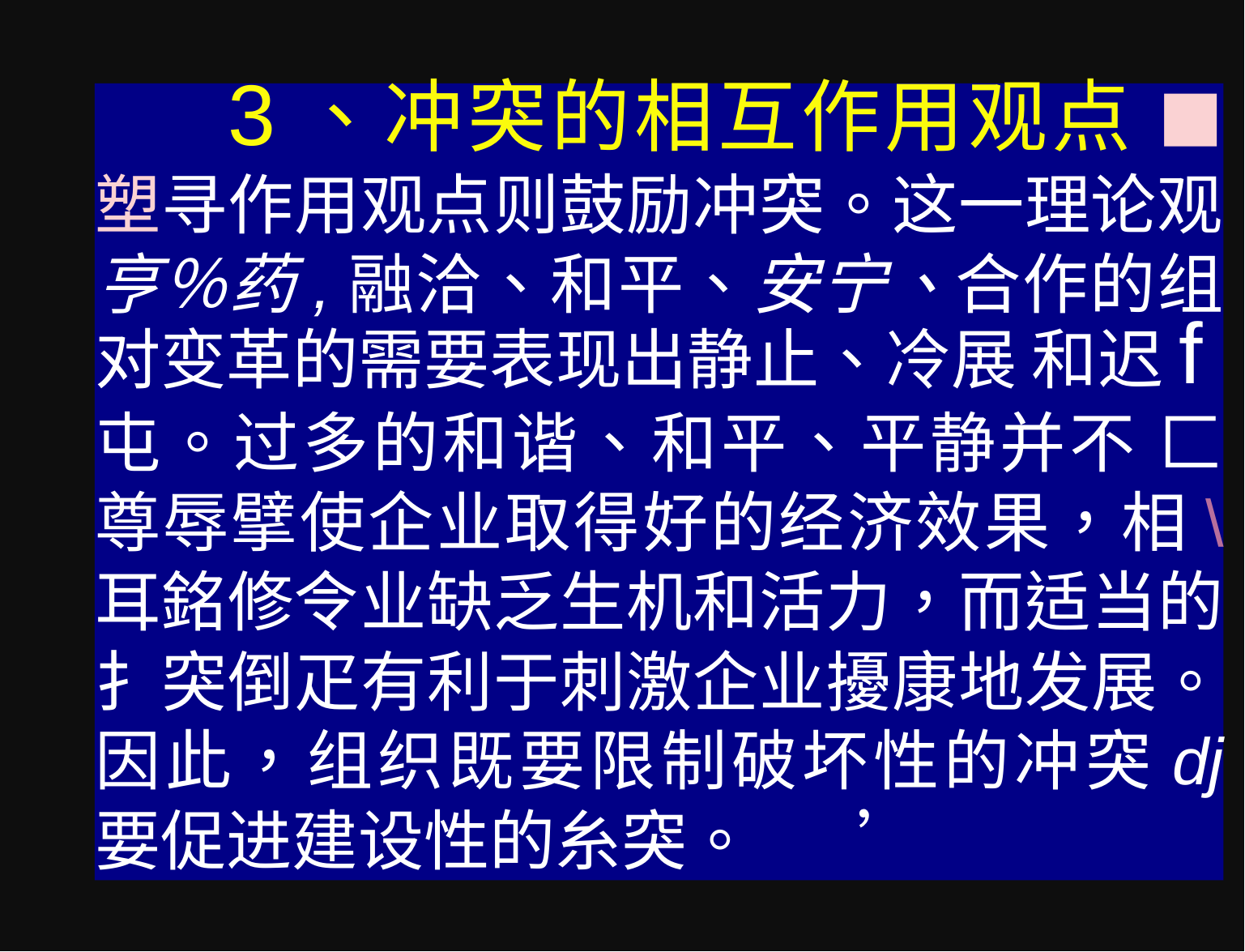

3、冲突的相互作用观点 ■塑寻作用观点则鼓励冲突。这一理论观 亨％药,融洽、和平、安宁、合作的组 对变革的需要表现出静止、冷展 和迟f屯。过多的和谐、和平、平静并不 匚尊辱擘使企业取得好的经济效果，相\ 耳銘修令业缺乏生机和活力，而适当的 扌突倒疋有利于刺激企业擾康地发展。 因此，组织既要限制破坏性的冲突dj 要促进建设性的糸突。       ’